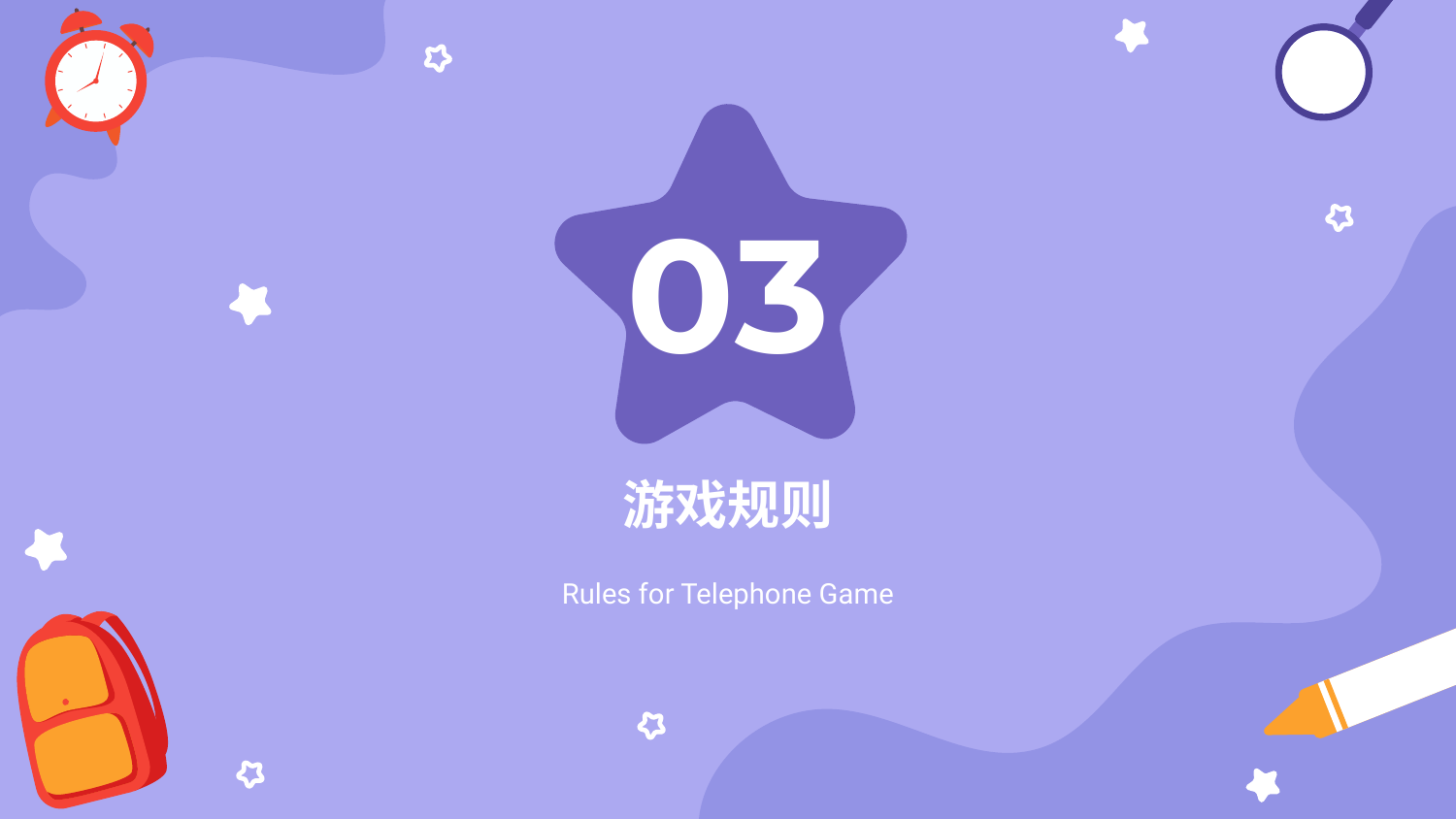

03
# 游戏规则
Rules for Telephone Game